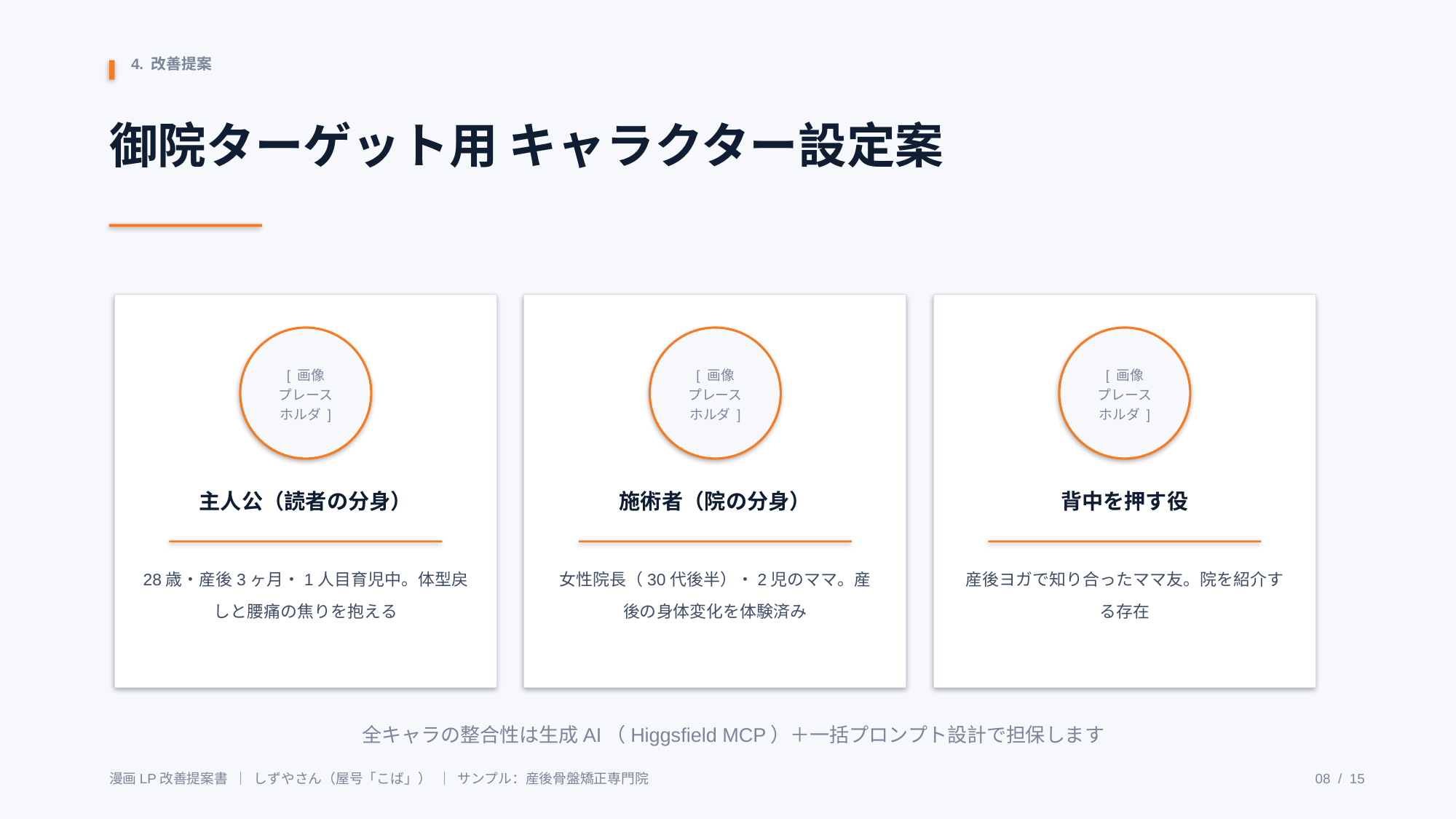

4. 改善提案

御院ターゲット用 キャラクター設定案

[ 画像
プレース
ホルダ ]

[ 画像
プレース
ホルダ ]

[ 画像
プレース
ホルダ ]
主人公（読者の分身）
施術者（院の分身）
背中を押す役

28歳・産後3ヶ月・1人目育児中。体型戻しと腰痛の焦りを抱える
女性院長（30代後半）・2児のママ。産後の身体変化を体験済み
産後ヨガで知り合ったママ友。院を紹介する存在
全キャラの整合性は生成AI（Higgsfield MCP）＋一括プロンプト設計で担保します
漫画LP改善提案書  ｜  しずやさん（屋号「こば」）  ｜  サンプル：産後骨盤矯正専門院
08  /  15